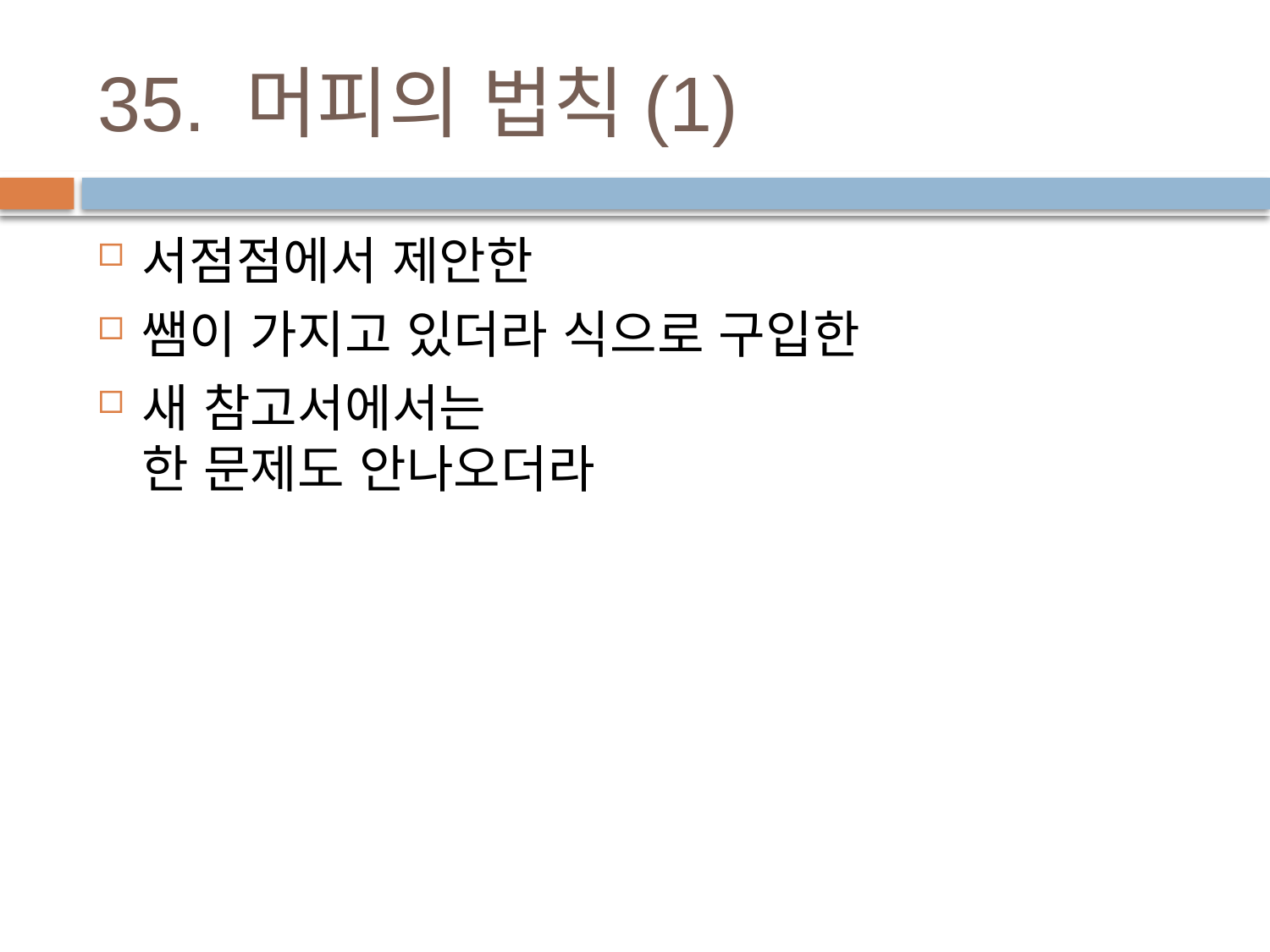

# 35. 머피의 법칙(1)
서점점에서 제안한
쌤이 가지고 있더라 식으로 구입한
새 참고서에서는
한 문제도 안나오더라